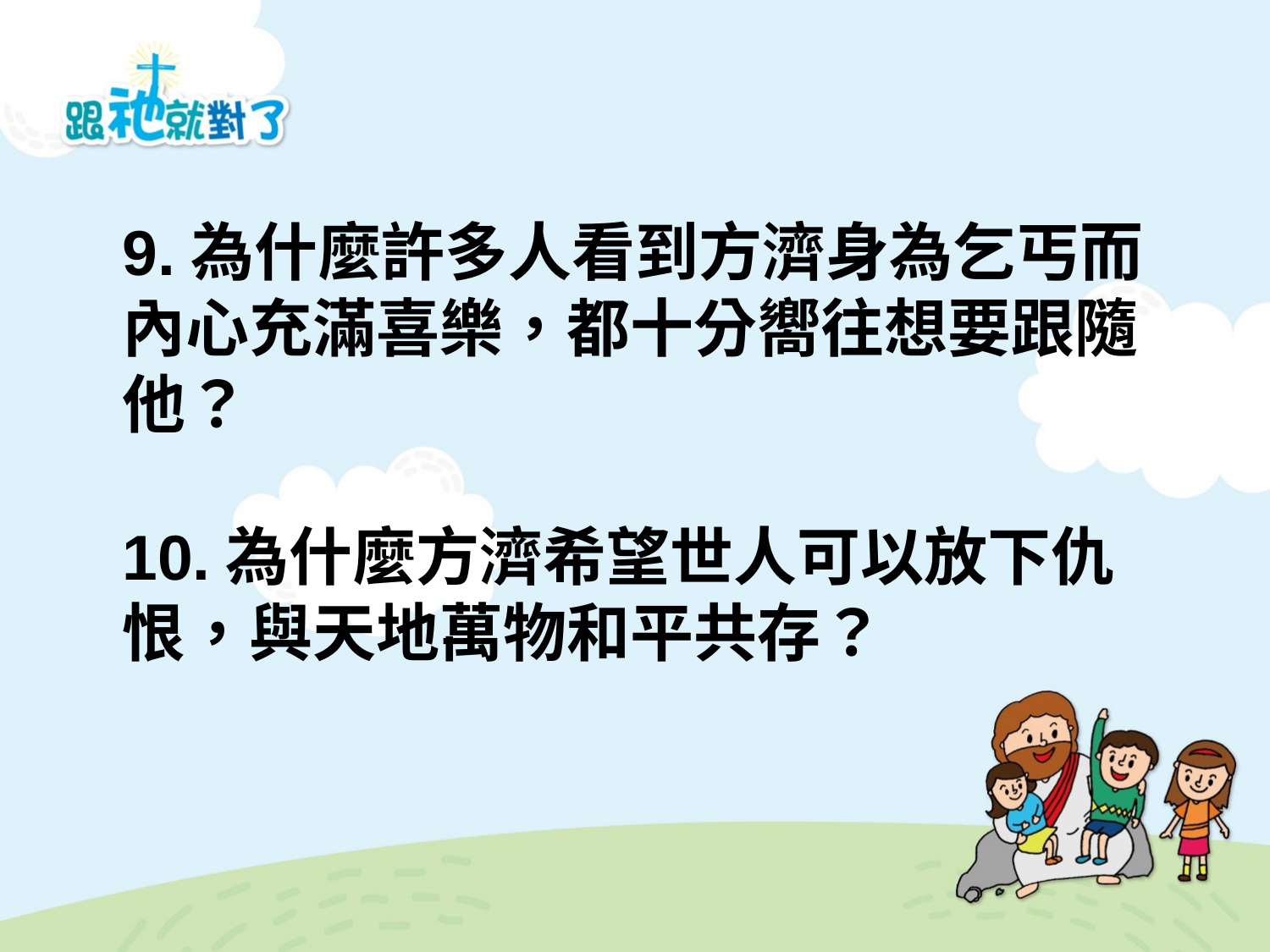

9.為什麼許多人看到方濟身為乞丐而內心充滿喜樂，都十分嚮往想要跟隨他？

10.為什麼方濟希望世人可以放下仇恨，與天地萬物和平共存？